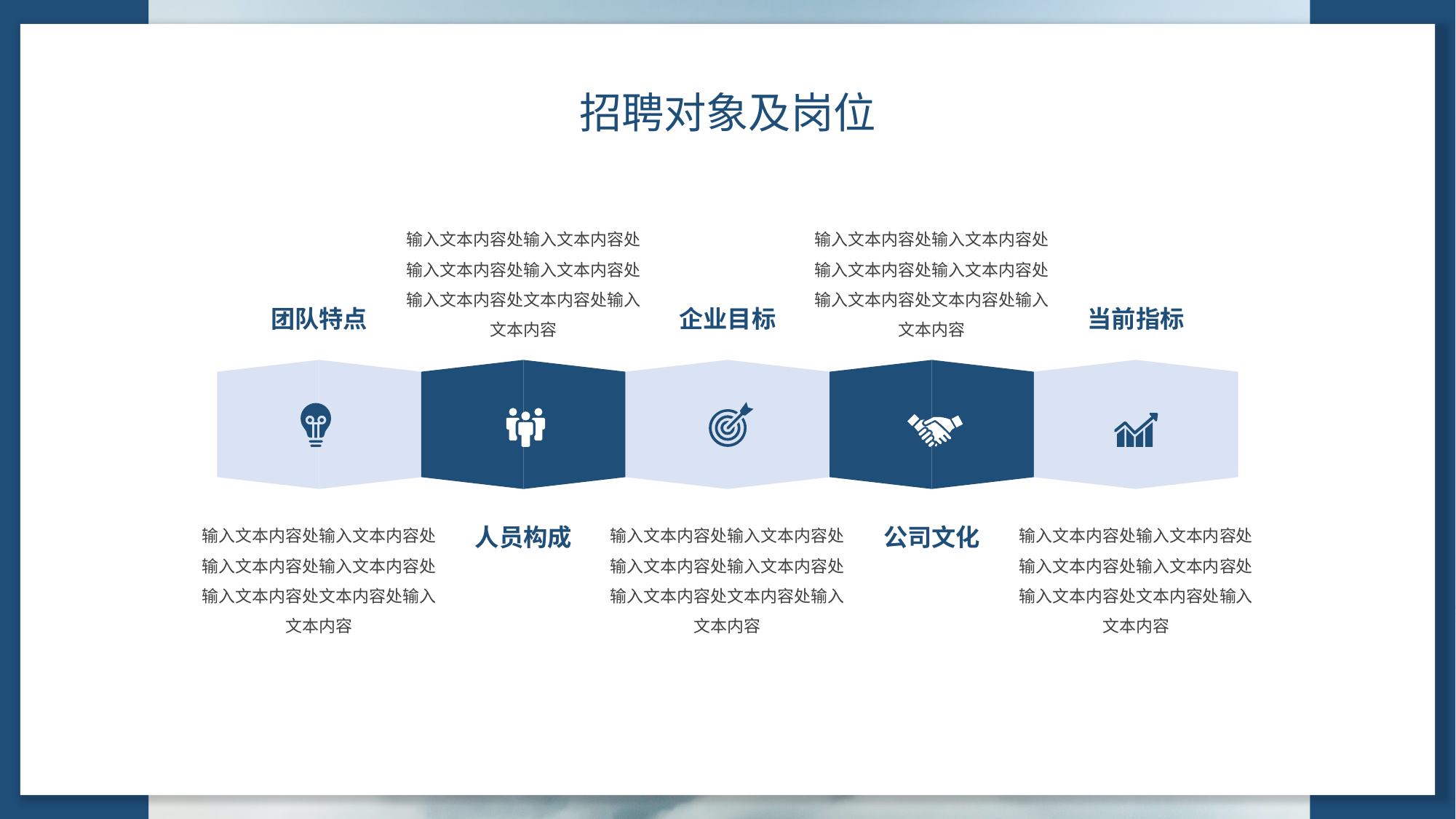

招聘对象及岗位
输入文本内容处输入文本内容处输入文本内容处输入文本内容处输入文本内容处文本内容处输入文本内容
输入文本内容处输入文本内容处输入文本内容处输入文本内容处输入文本内容处文本内容处输入文本内容
团队特点
企业目标
当前指标

输入文本内容处输入文本内容处输入文本内容处输入文本内容处输入文本内容处文本内容处输入文本内容
输入文本内容处输入文本内容处输入文本内容处输入文本内容处输入文本内容处文本内容处输入文本内容
输入文本内容处输入文本内容处输入文本内容处输入文本内容处输入文本内容处文本内容处输入文本内容
人员构成
公司文化